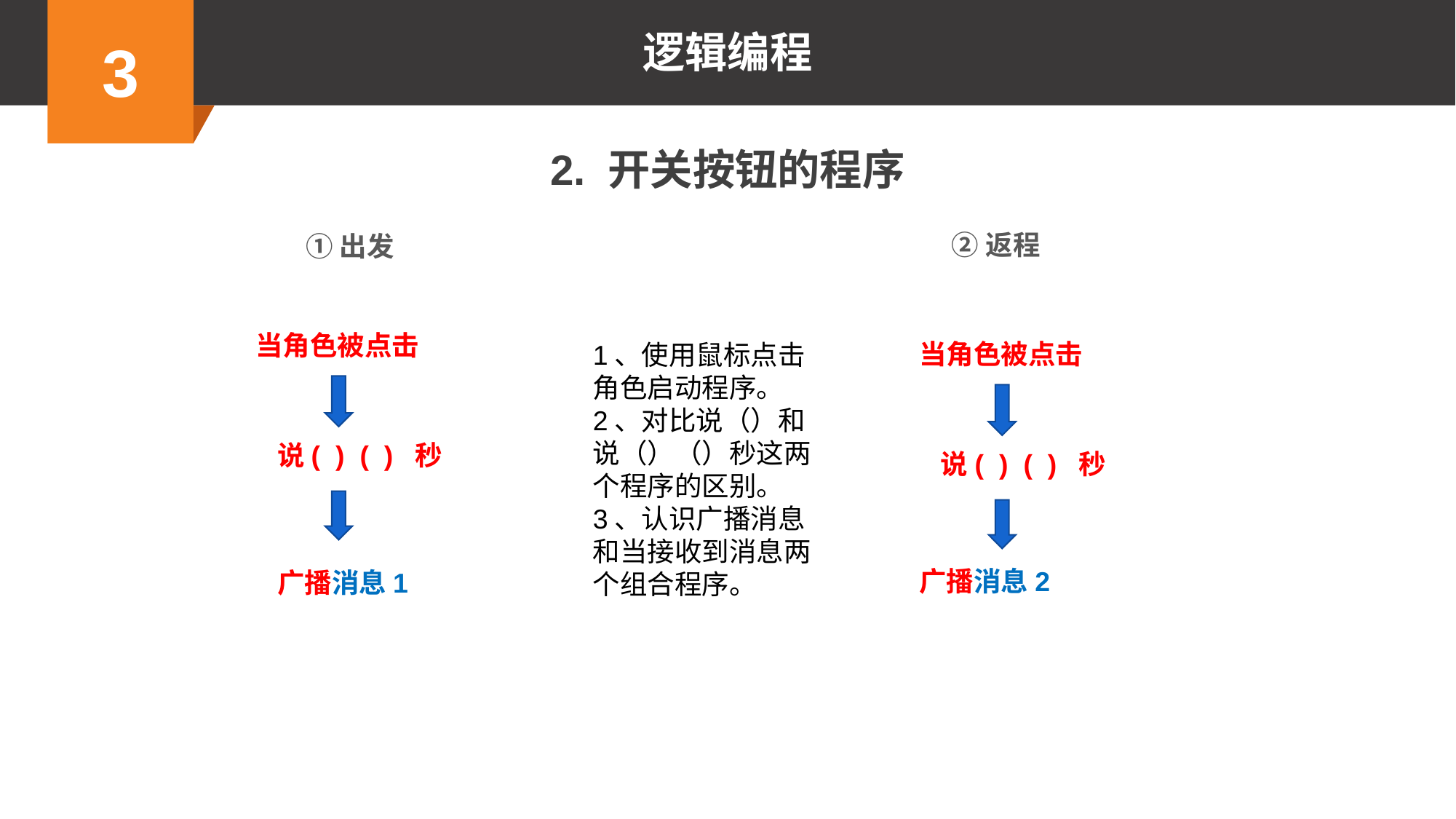

2. 开关按钮的程序
②返程
①出发
当角色被点击
当角色被点击
1、使用鼠标点击角色启动程序。
2、对比说（）和说（）（）秒这两个程序的区别。
3、认识广播消息和当接收到消息两个组合程序。

说(  )  (  )  秒
说(  )  (  )  秒

广播消息2
广播消息1